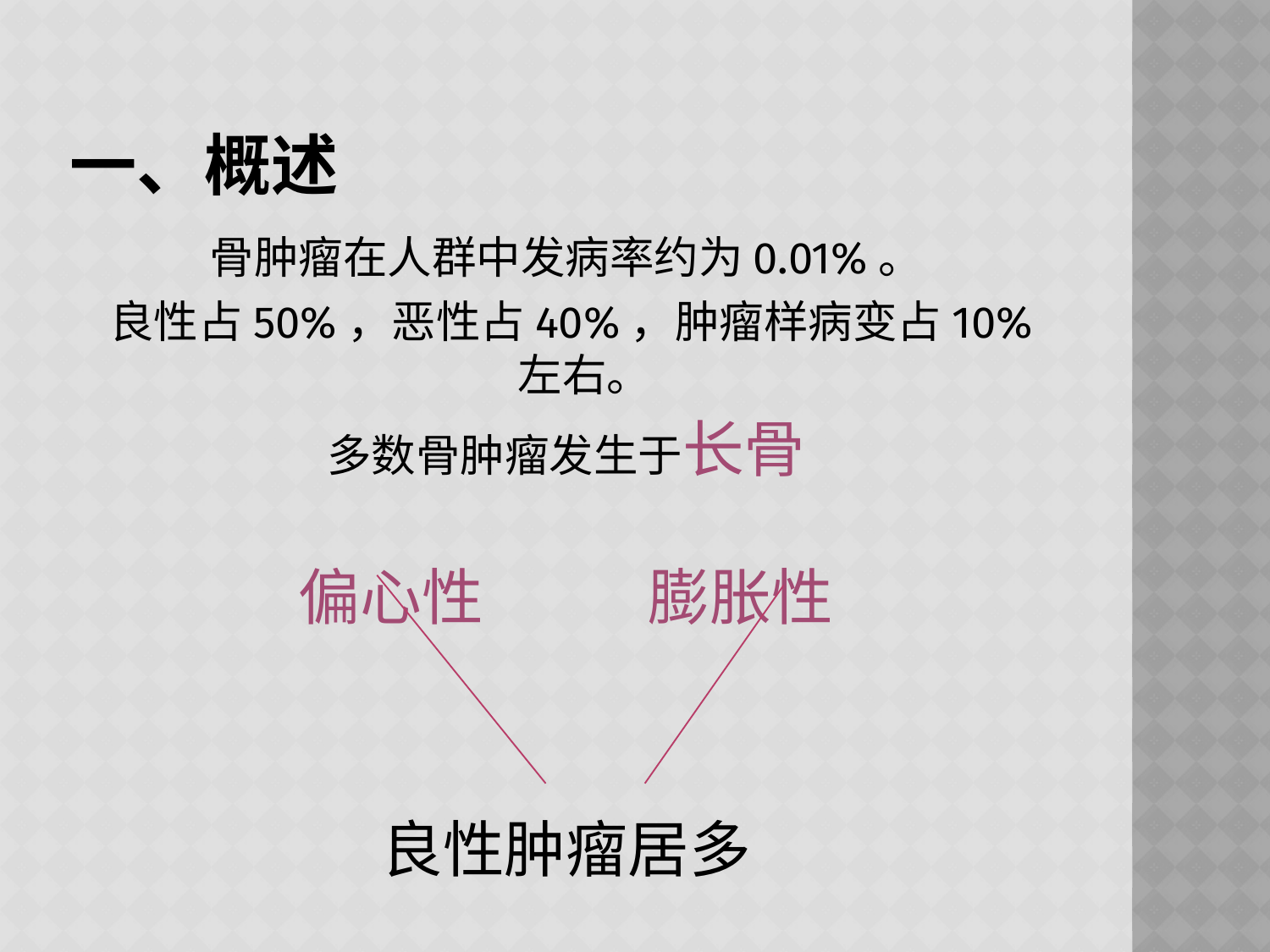

# 一、概述
骨肿瘤在人群中发病率约为0.01%。
 良性占50%，恶性占40%，肿瘤样病变占10%左右。
多数骨肿瘤发生于长骨

偏心性            膨胀性

良性肿瘤居多